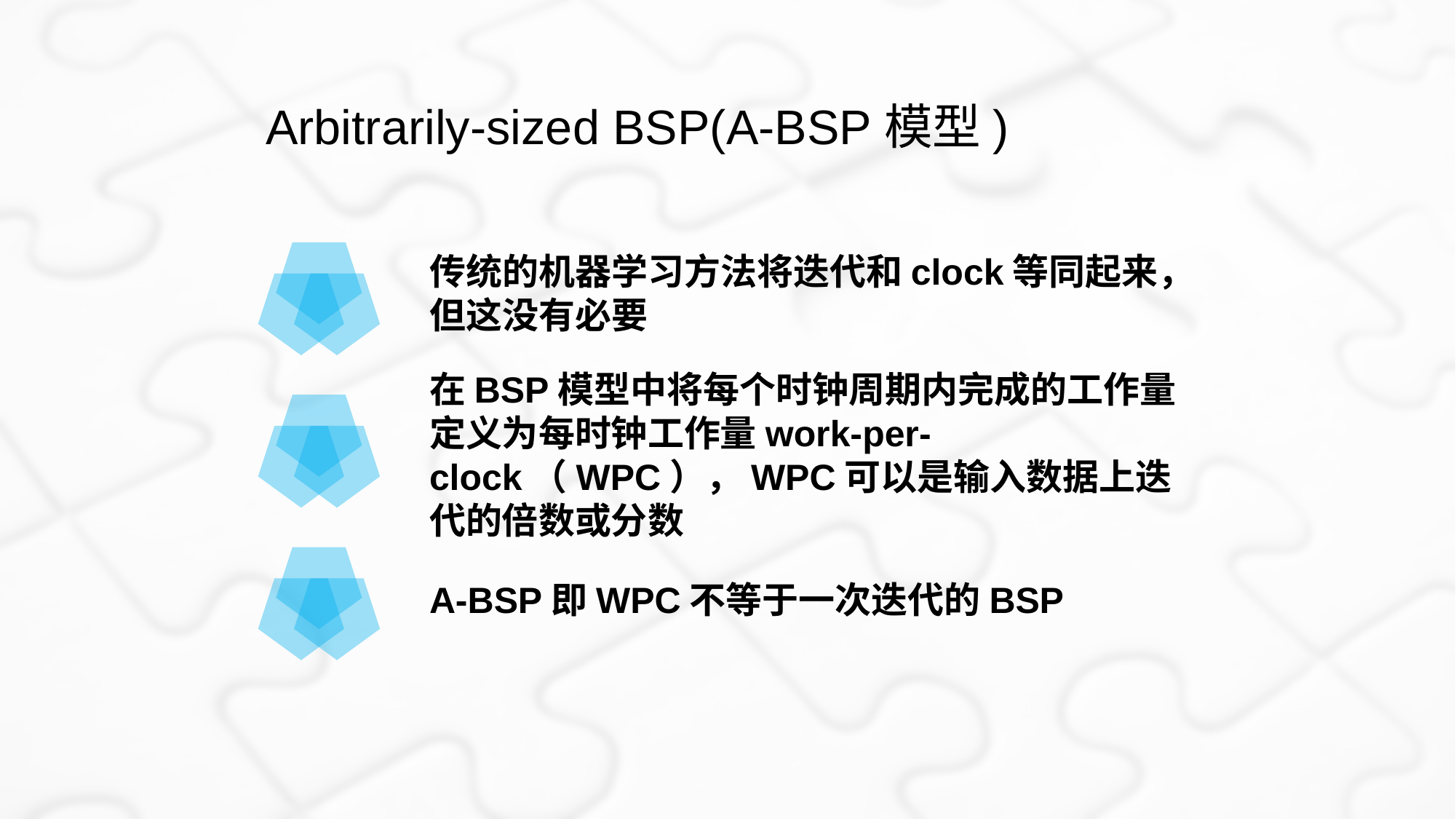

Arbitrarily-sized BSP(A-BSP模型)

传统的机器学习方法将迭代和clock等同起来，但这没有必要
在BSP模型中将每个时钟周期内完成的工作量定义为每时钟工作量work-per-clock（WPC），WPC可以是输入数据上迭代的倍数或分数

A-BSP即WPC不等于一次迭代的BSP